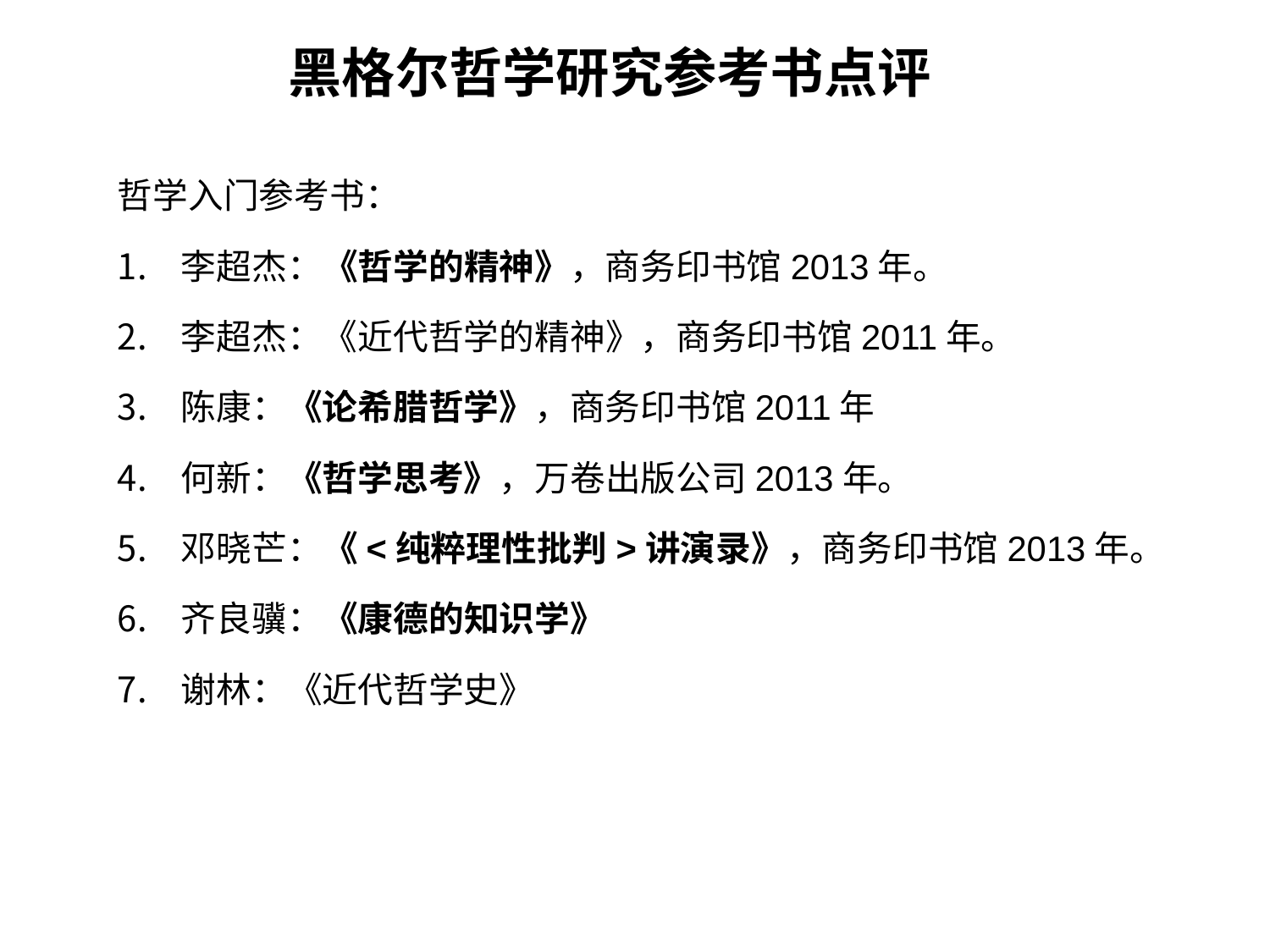

黑格尔哲学研究参考书点评
哲学入门参考书：
李超杰：《哲学的精神》，商务印书馆2013年。
李超杰：《近代哲学的精神》，商务印书馆2011年。
陈康：《论希腊哲学》，商务印书馆2011年
何新：《哲学思考》，万卷出版公司2013年。
邓晓芒：《<纯粹理性批判>讲演录》，商务印书馆2013年。
齐良骥：《康德的知识学》
谢林：《近代哲学史》